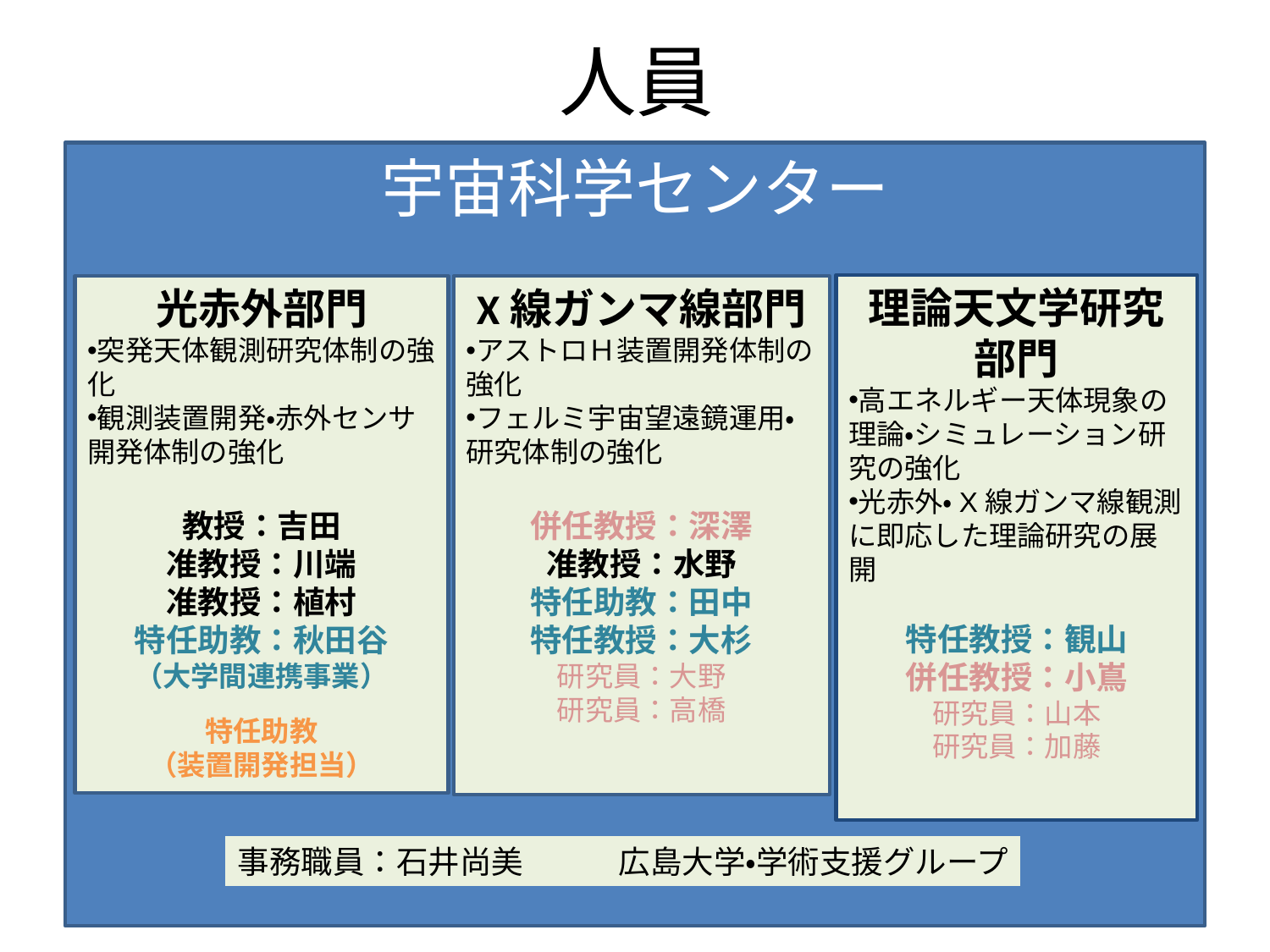

# 人員
宇宙科学センター
理論天文学研究部門
高エネルギー天体現象の理論・シミュレーション研究の強化
光赤外・X線ガンマ線観測に即応した理論研究の展開

特任教授：観山
併任教授：小嶌
研究員：山本
研究員：加藤

光赤外部門
突発天体観測研究体制の強化
観測装置開発・赤外センサ開発体制の強化

教授：吉田
准教授：川端
准教授：植村
特任助教：秋田谷
（大学間連携事業）

特任助教
（装置開発担当）
X線ガンマ線部門
アストロＨ装置開発体制の強化
フェルミ宇宙望遠鏡運用・研究体制の強化

併任教授：深澤
准教授：水野
特任助教：田中
特任教授：大杉
研究員：大野
研究員：高橋

事務職員：石井尚美　　　広島大学・学術支援グループ